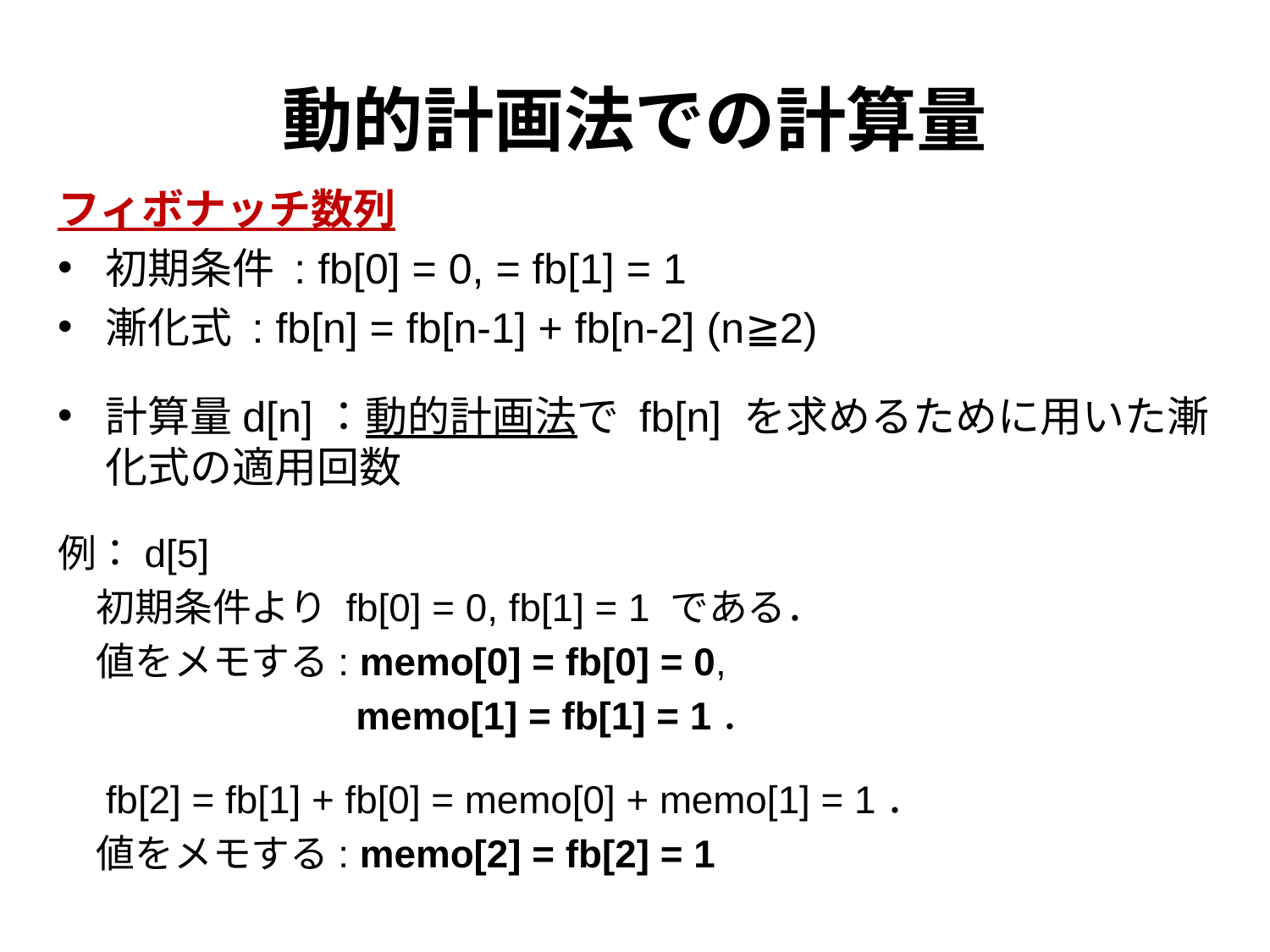

# 動的計画法での計算量
フィボナッチ数列
初期条件 : fb[0] = 0, = fb[1] = 1
漸化式 : fb[n] = fb[n-1] + fb[n-2] (n≧2)

計算量d[n]：動的計画法で fb[n] を求めるために用いた漸化式の適用回数

例：d[5]
　初期条件より fb[0] = 0, fb[1] = 1 である．
　値をメモする: memo[0] = fb[0] = 0,
　　　　　　　  memo[1] = fb[1] = 1．

　fb[2] = fb[1] + fb[0] = memo[0] + memo[1] = 1．
　値をメモする: memo[2] = fb[2] = 1